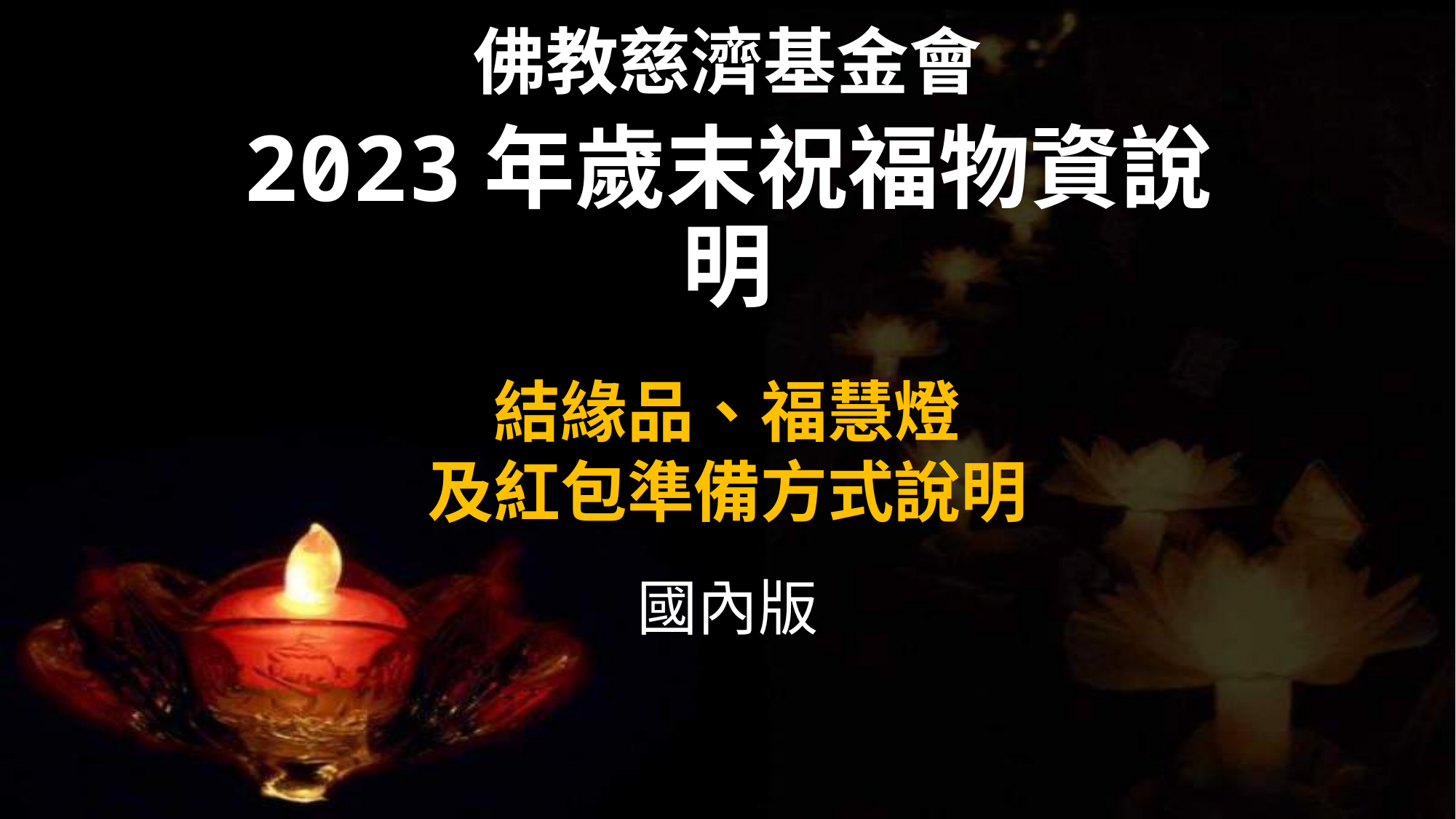

佛教慈濟基金會
2023年歲末祝福物資說明
# 結緣品、福慧燈 及紅包準備方式說明
國內版